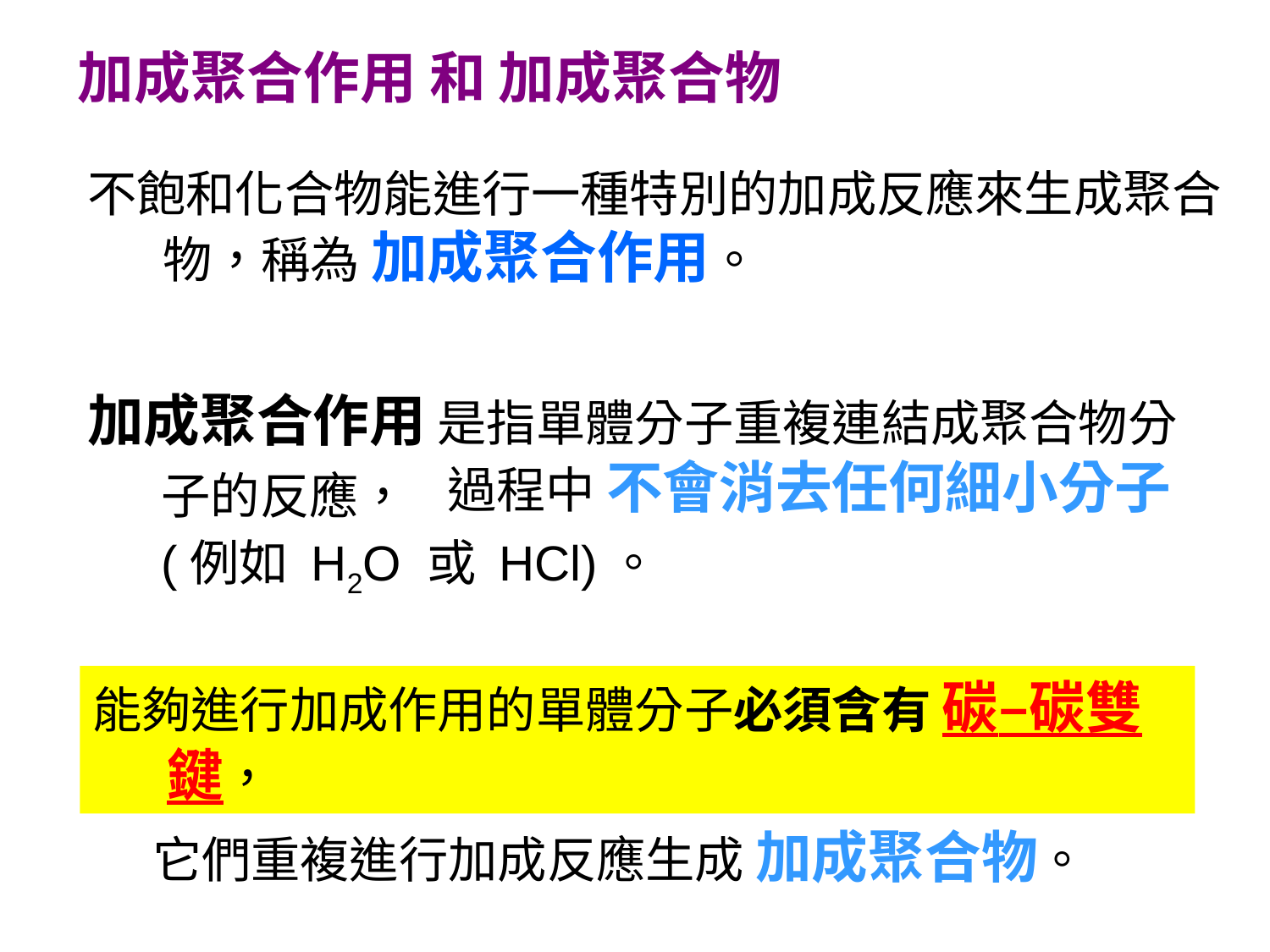

加成聚合作用 和 加成聚合物
不飽和化合物能進行一種特別的加成反應來生成聚合物，稱為 加成聚合作用。
加成聚合作用 是指單體分子重複連結成聚合物分子的反應，
過程中 不會消去任何細小分子
 	(例如 H2O 或 HCl)。
能夠進行加成作用的單體分子必須含有 碳–碳雙鍵，
它們重複進行加成反應生成 加成聚合物。